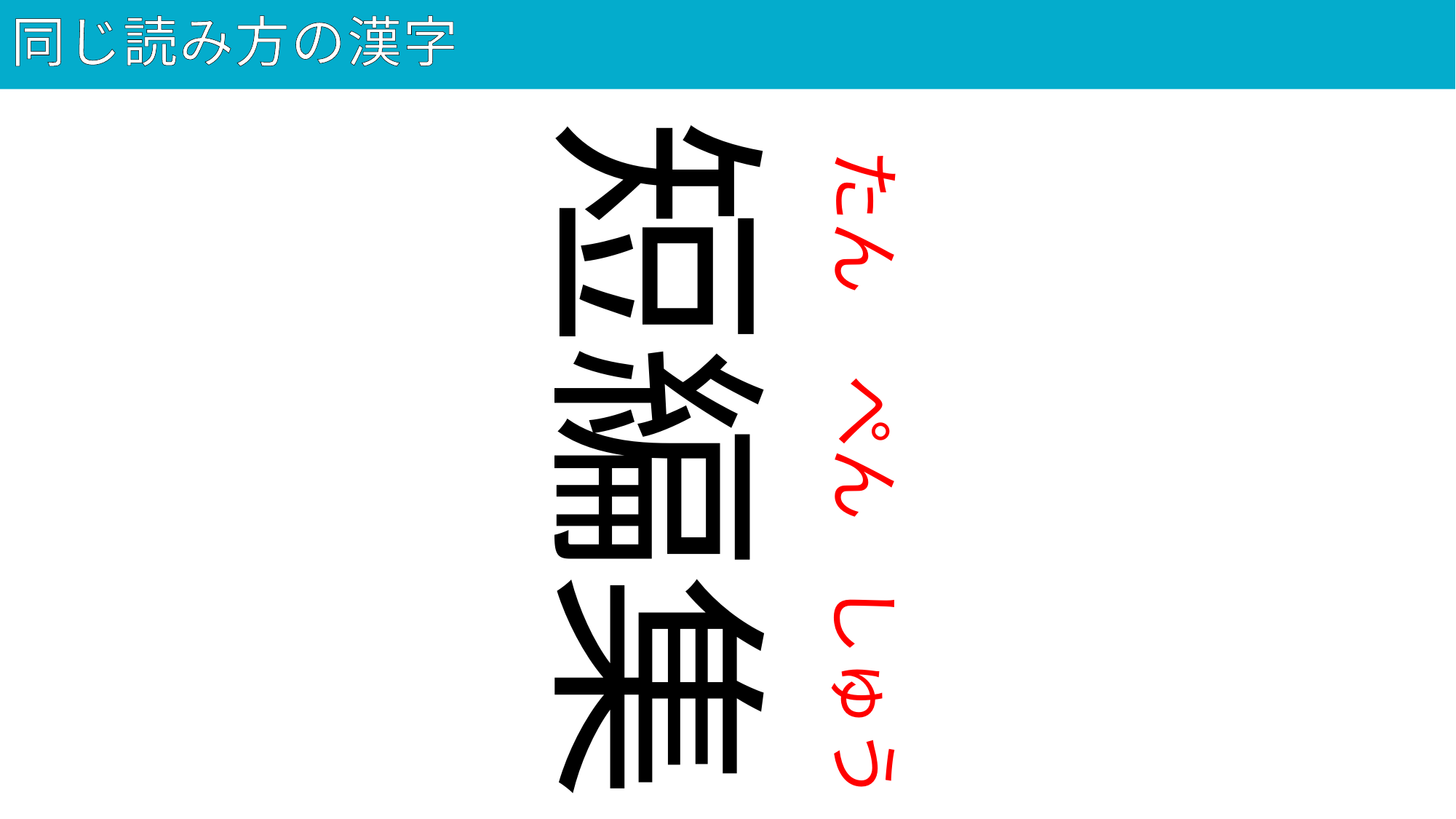

# 同じ読み方の漢字
81
短編集
たん
ぺん
しゅう